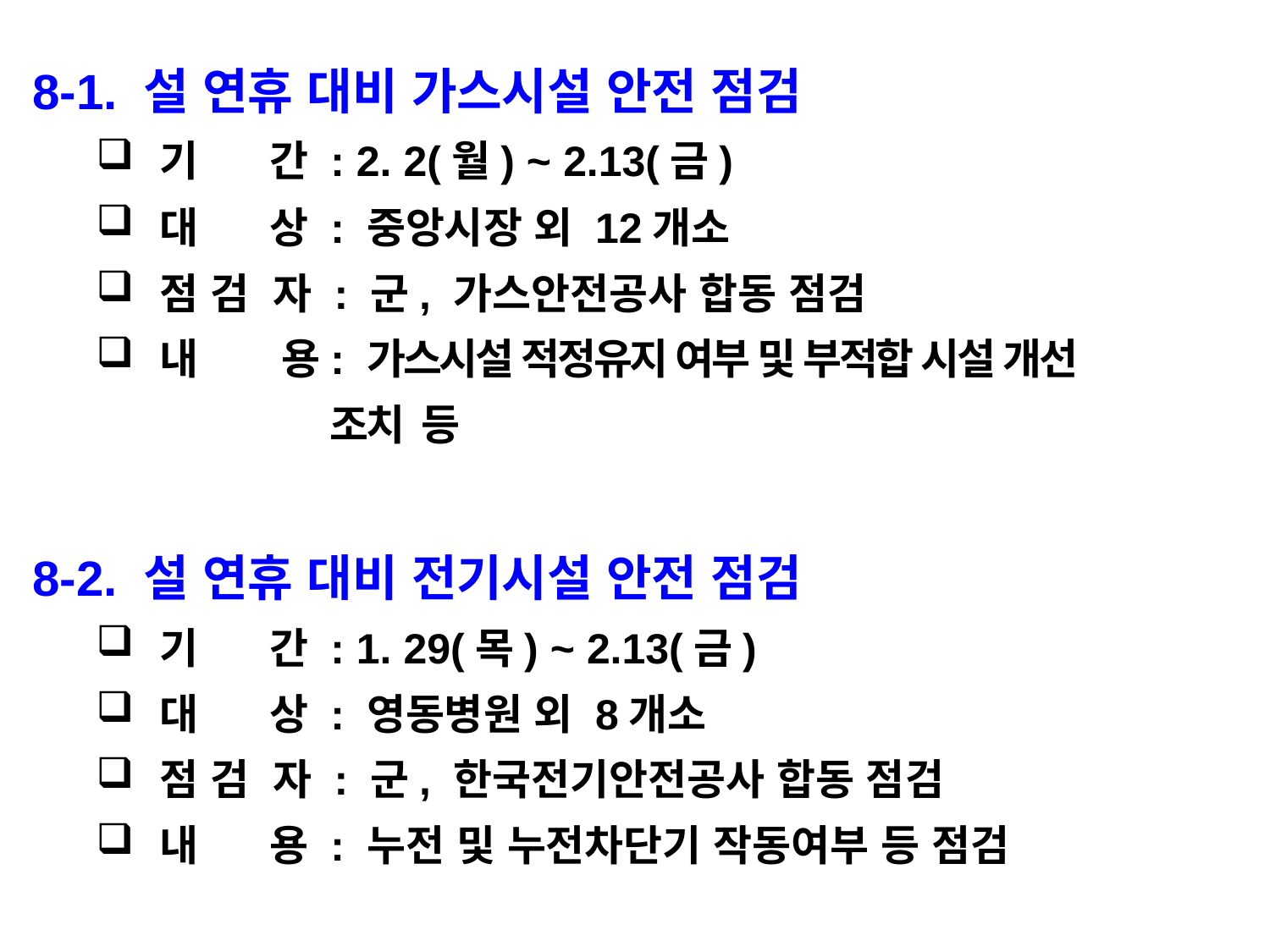

8-1. 설 연휴 대비 가스시설 안전 점검
기      간 : 2. 2(월) ~ 2.13(금)
대      상 : 중앙시장 외 12개소
점 검  자 : 군, 가스안전공사 합동 점검
내       용: 가스시설 적정유지 여부 및 부적합 시설 개선
                        조치  등

8-2. 설 연휴 대비 전기시설 안전 점검
기      간 : 1. 29(목) ~ 2.13(금)
대      상 : 영동병원 외 8개소
점 검  자 : 군, 한국전기안전공사 합동 점검
내      용 : 누전 및 누전차단기 작동여부 등 점검